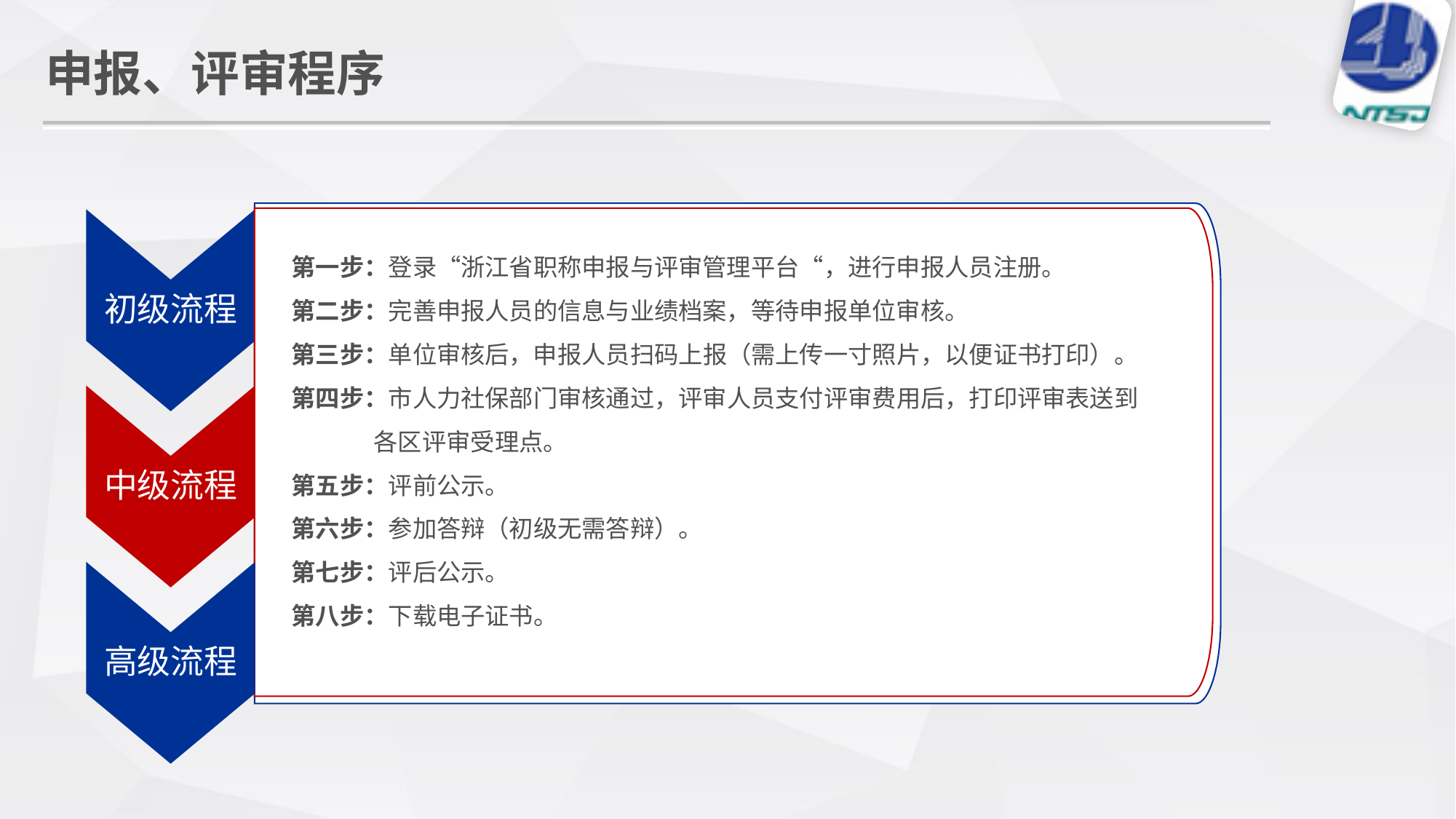

申报、评审程序

第一步：登录“浙江省职称申报与评审管理平台“，进行申报人员注册。
第二步：完善申报人员的信息与业绩档案，等待申报单位审核。
第三步：单位审核后，申报人员扫码上报（需上传一寸照片，以便证书打印）。
第四步：市人力社保部门审核通过，评审人员支付评审费用后，打印评审表送到
              各区评审受理点。
第五步：评前公示。
第六步：参加答辩（初级无需答辩）。
第七步：评后公示。
第八步：下载电子证书。

初级流程
中级流程
高级流程